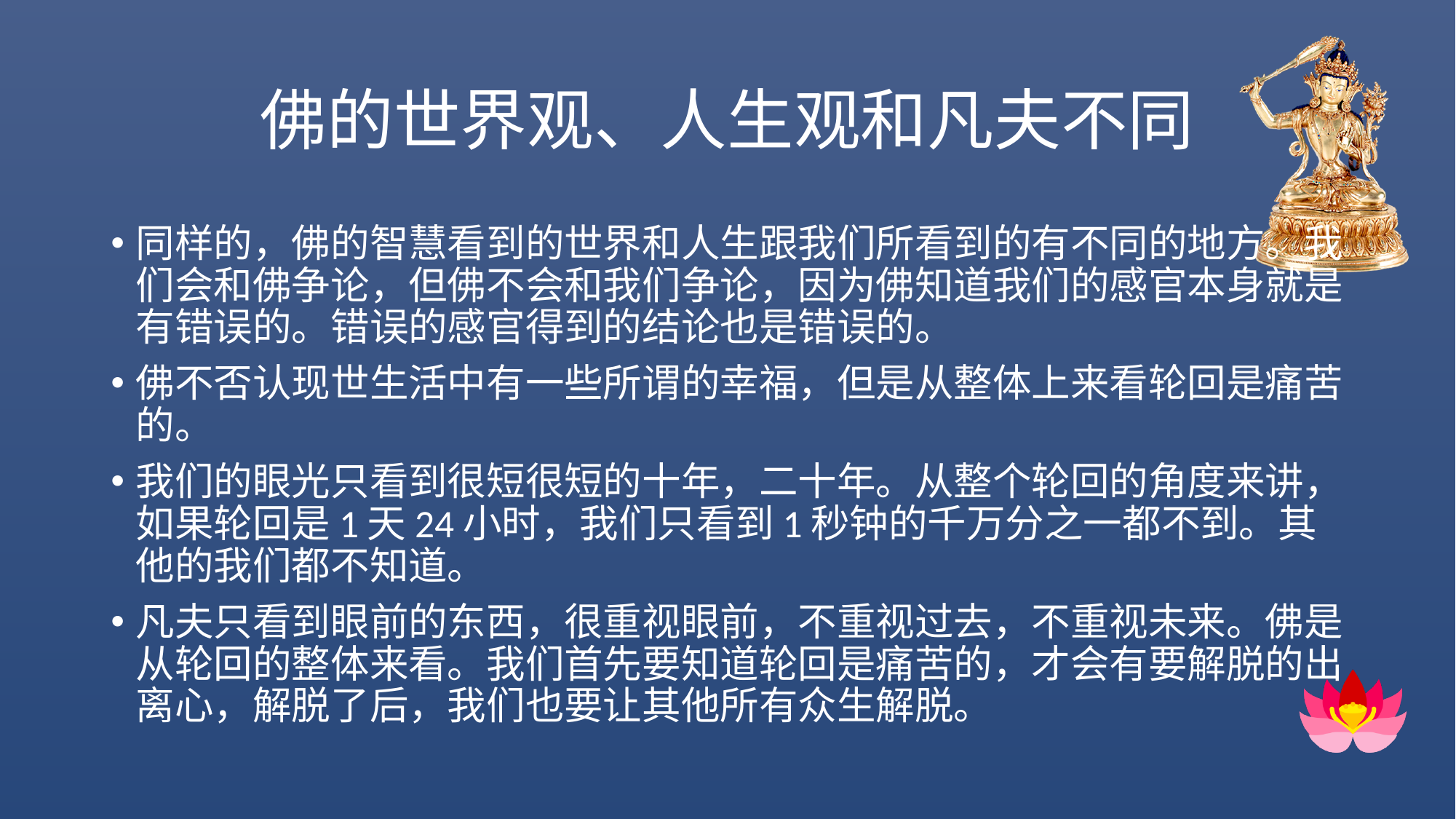

# 佛的世界观、人生观和凡夫不同
同样的，佛的智慧看到的世界和人生跟我们所看到的有不同的地方。我们会和佛争论，但佛不会和我们争论，因为佛知道我们的感官本身就是有错误的。错误的感官得到的结论也是错误的。
佛不否认现世生活中有一些所谓的幸福，但是从整体上来看轮回是痛苦的。
我们的眼光只看到很短很短的十年，二十年。从整个轮回的角度来讲，如果轮回是1天24小时，我们只看到1秒钟的千万分之一都不到。其他的我们都不知道。
凡夫只看到眼前的东西，很重视眼前，不重视过去，不重视未来。佛是从轮回的整体来看。我们首先要知道轮回是痛苦的，才会有要解脱的出离心，解脱了后，我们也要让其他所有众生解脱。